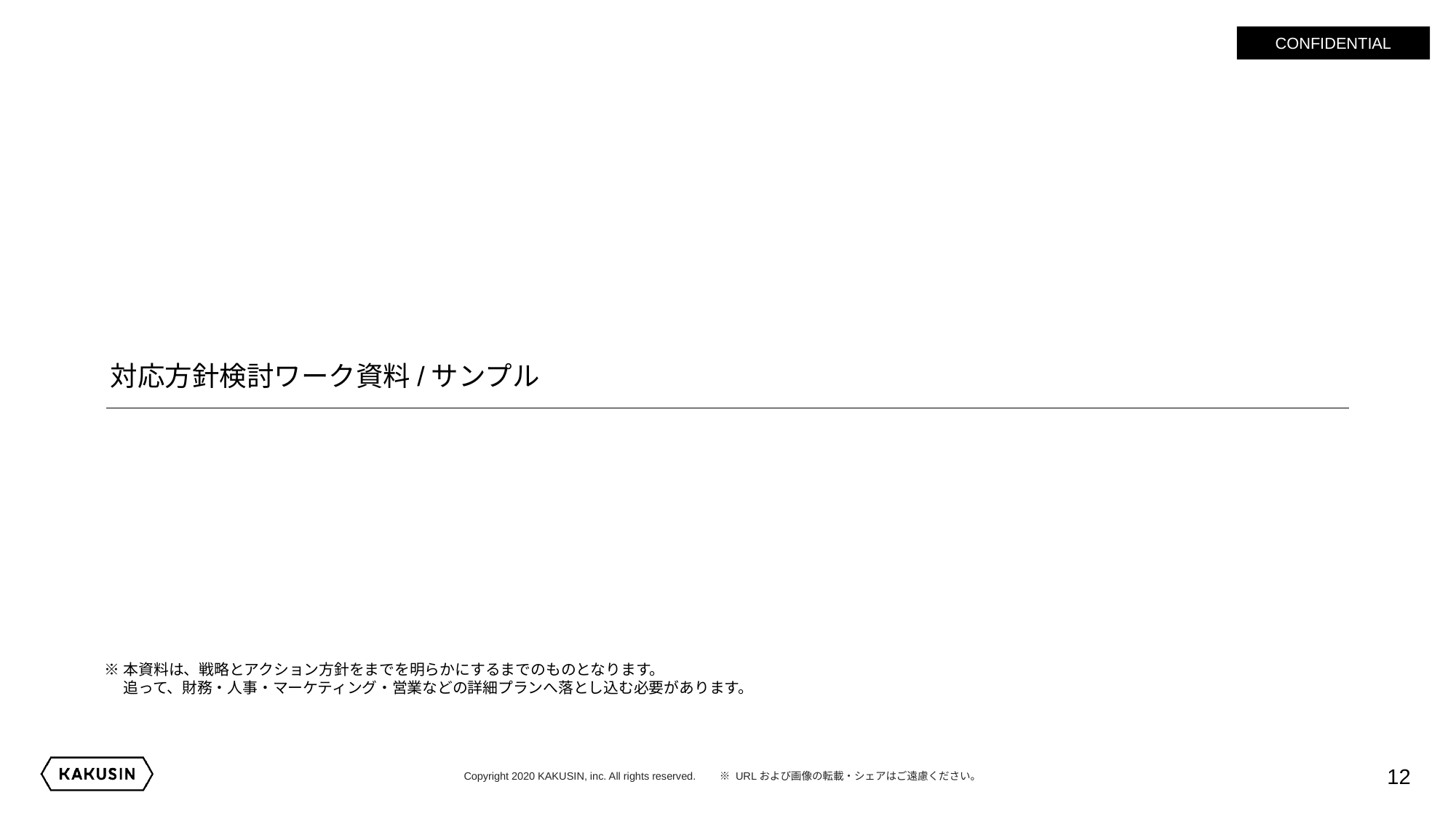

対応方針検討ワーク資料/サンプル

※本資料は、戦略とアクション方針をまでを明らかにするまでのものとなります。
　 追って、財務・人事・マーケティング・営業などの詳細プランへ落とし込む必要があります。
12